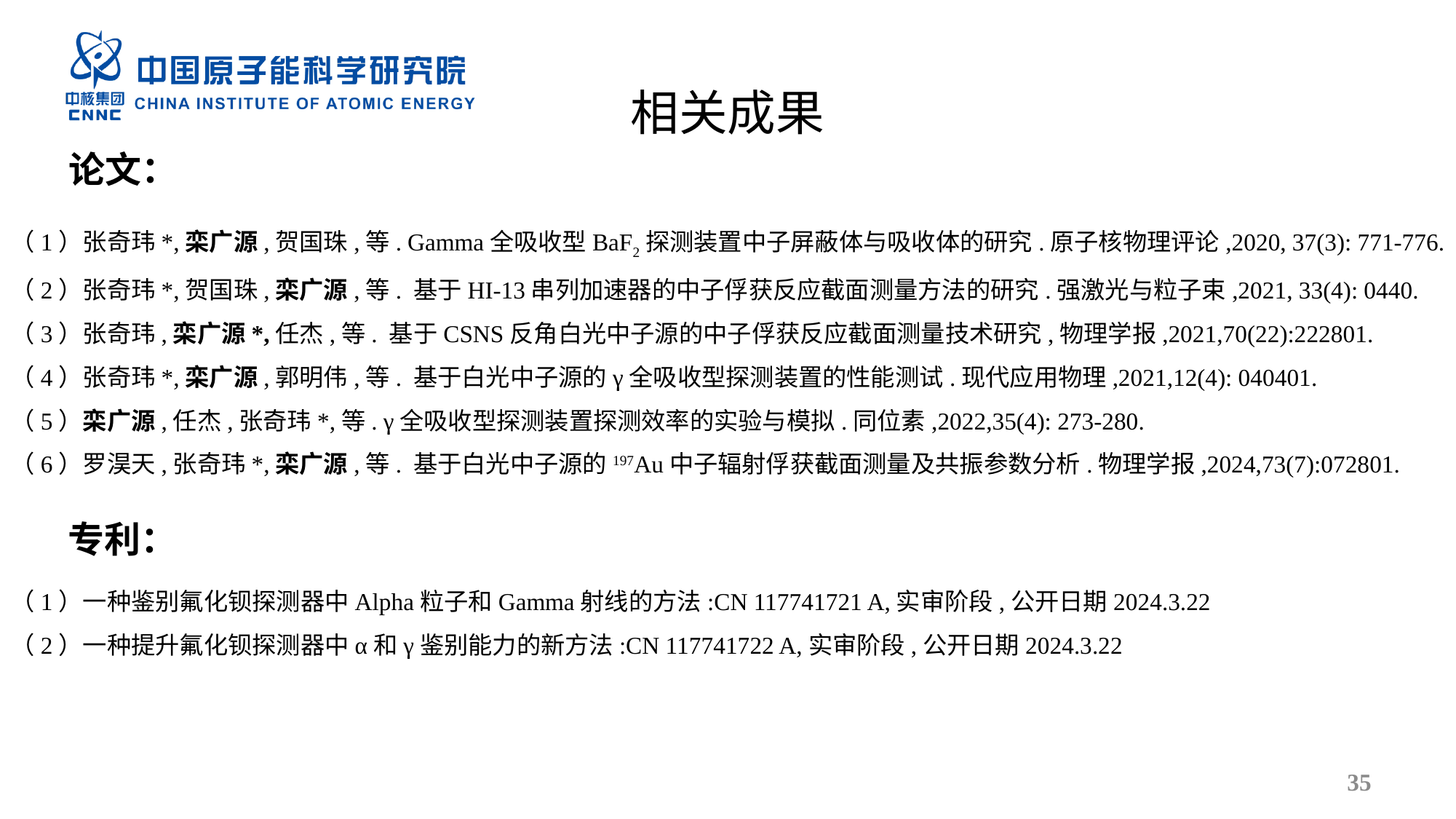

相关成果
论文：
（1）张奇玮*,栾广源,贺国珠,等. Gamma全吸收型BaF2探测装置中子屏蔽体与吸收体的研究.原子核物理评论,2020, 37(3): 771-776.
（2）张奇玮*,贺国珠,栾广源,等. 基于HI-13串列加速器的中子俘获反应截面测量方法的研究.强激光与粒子束,2021, 33(4): 0440.
（3）张奇玮,栾广源*,任杰,等. 基于CSNS反角白光中子源的中子俘获反应截面测量技术研究,物理学报,2021,70(22):222801.
（4）张奇玮*,栾广源,郭明伟,等. 基于白光中子源的γ全吸收型探测装置的性能测试.现代应用物理,2021,12(4): 040401.
（5）栾广源,任杰,张奇玮*,等. γ全吸收型探测装置探测效率的实验与模拟.同位素,2022,35(4): 273-280.
（6）罗淏天,张奇玮*,栾广源,等. 基于白光中子源的197Au中子辐射俘获截面测量及共振参数分析.物理学报,2024,73(7):072801.
专利：
（1）一种鉴别氟化钡探测器中Alpha粒子和Gamma射线的方法:CN 117741721 A,实审阶段,公开日期2024.3.22
（2）一种提升氟化钡探测器中α和γ鉴别能力的新方法:CN 117741722 A,实审阶段,公开日期2024.3.22

35